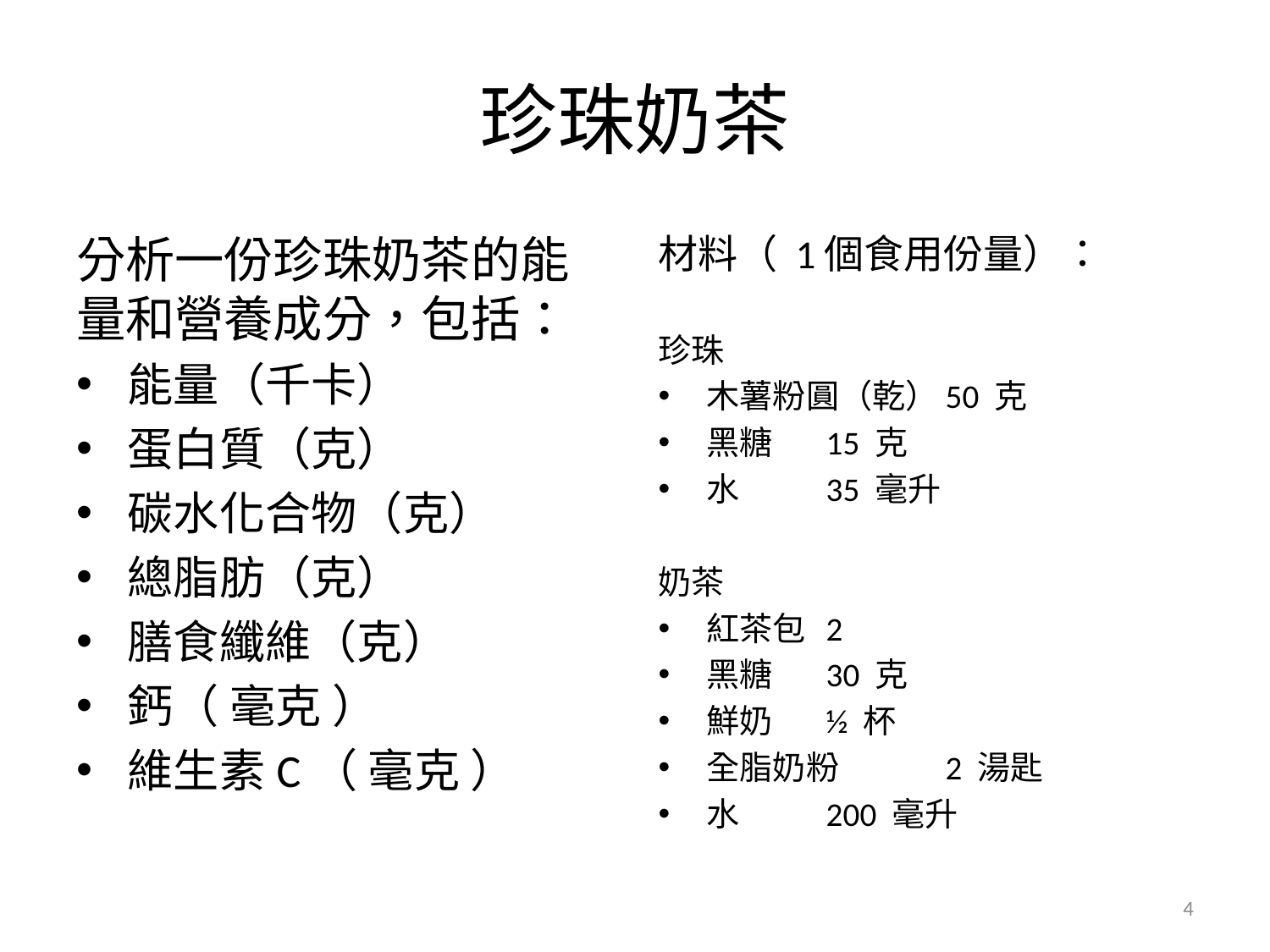

# 珍珠奶茶
分析一份珍珠奶茶的能量和營養成分，包括：
能量（千卡）
蛋白質（克）
碳水化合物（克）
總脂肪（克）
膳食纖維（克）
鈣（ 毫克 ）
維生素C（ 毫克 ）
材料（ 1個食用份量）：

珍珠
木薯粉圓（乾）	50 克
黑糖			15 克
水			35 毫升

奶茶
紅茶包		2
黑糖			30 克
鮮奶			½ 杯
全脂奶粉		2 湯匙
水			200 毫升
4